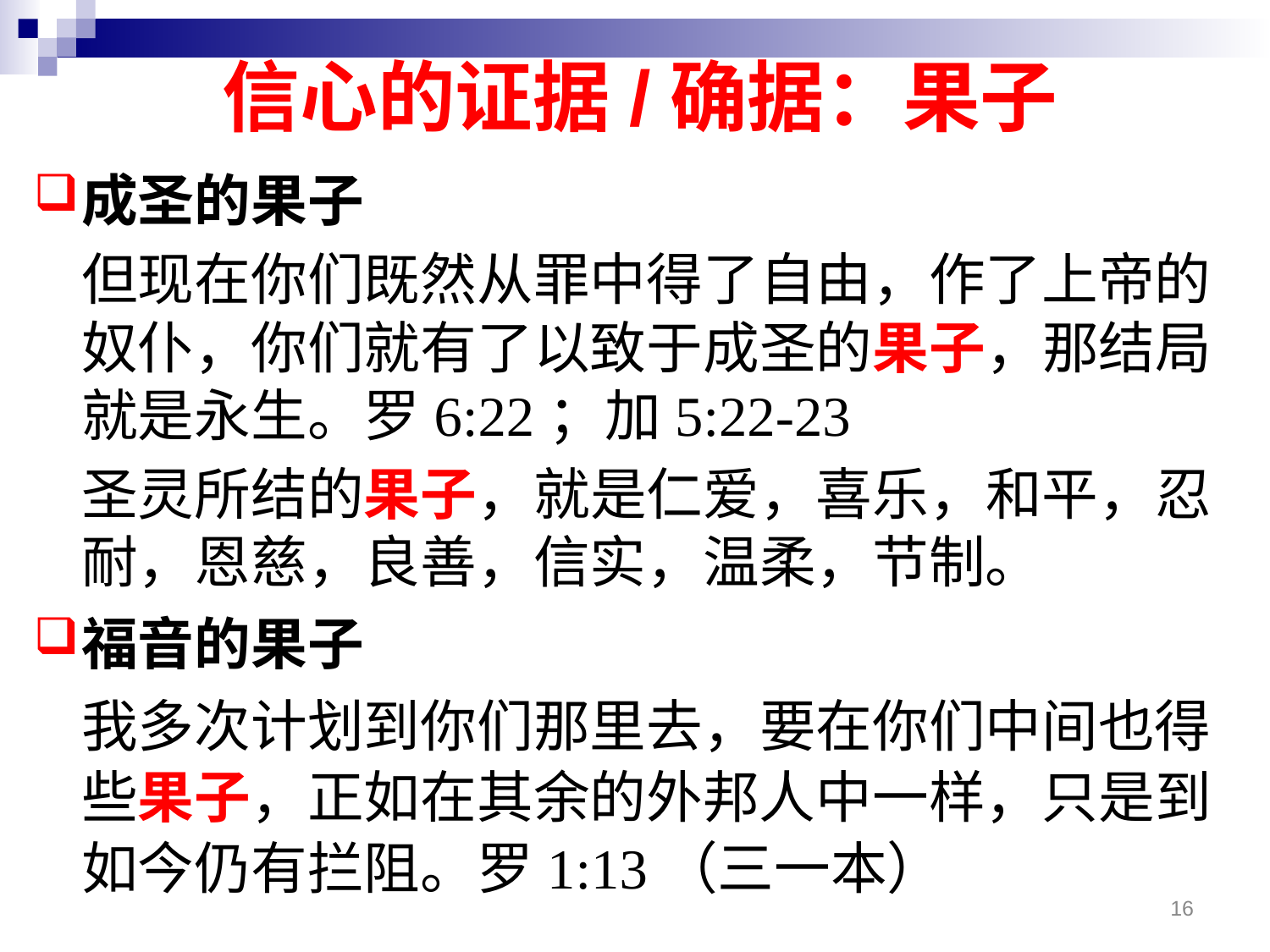

信心的证据/确据：果子
成圣的果子
	但现在你们既然从罪中得了自由，作了上帝的奴仆，你们就有了以致于成圣的果子，那结局就是永生。罗6:22；加5:22-23
	圣灵所结的果子，就是仁爱，喜乐，和平，忍耐，恩慈，良善，信实，温柔，节制。
福音的果子
	我多次计划到你们那里去，要在你们中间也得些果子，正如在其余的外邦人中一样，只是到如今仍有拦阻。罗1:13（三一本）
16